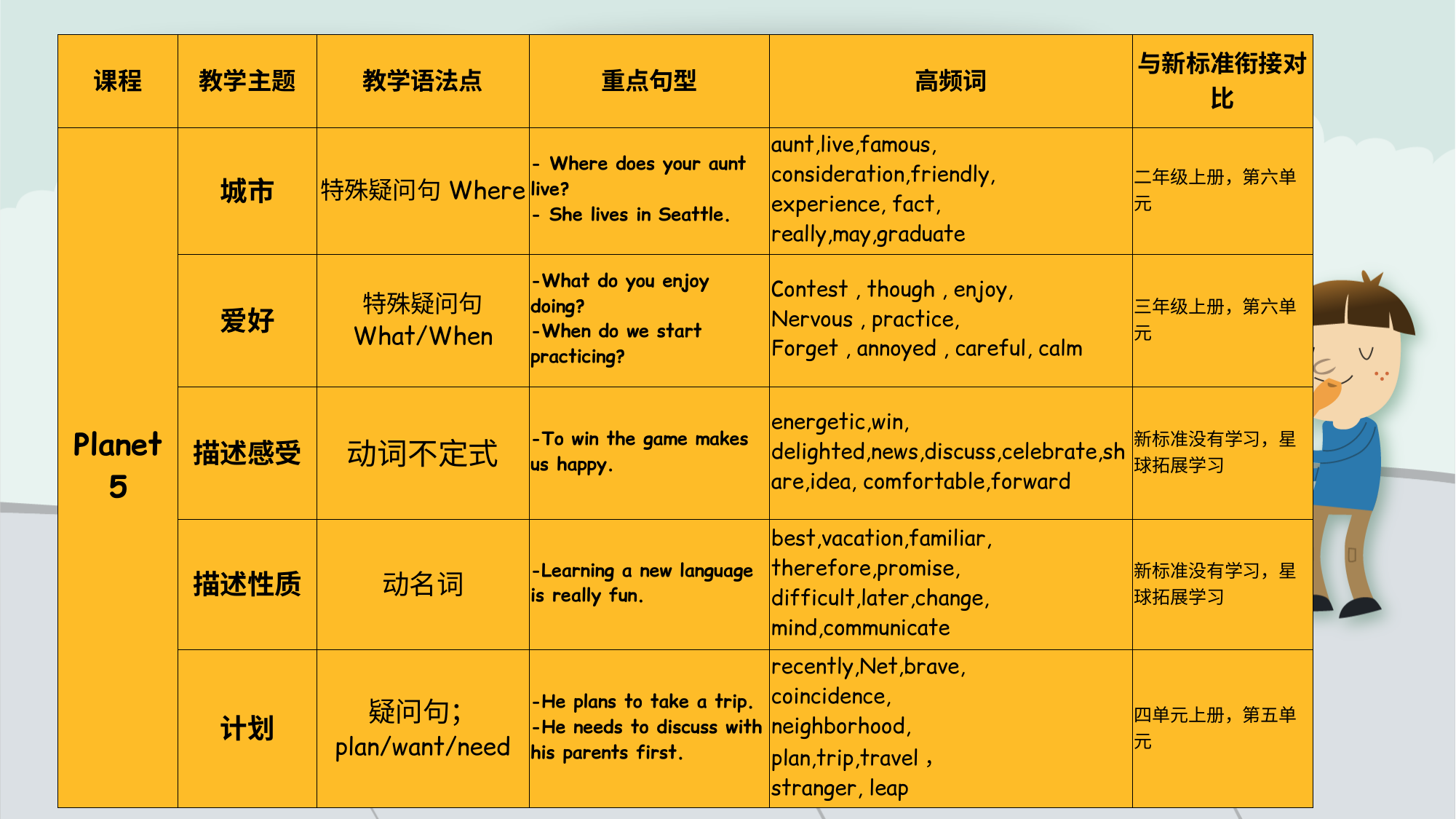

| 课程 | 教学主题 | 教学语法点 | 重点句型 | 高频词 | 与新标准衔接对比 |
| --- | --- | --- | --- | --- | --- |
| Planet 5 | 城市 | 特殊疑问句Where | - Where does your aunt live? - She lives in Seattle. | aunt,live,famous, consideration,friendly, experience, fact, really,may,graduate | 二年级上册，第六单元 |
|  | 爱好 | 特殊疑问句 What/When | -What do you enjoy doing? -When do we start practicing? | Contest , though , enjoy, Nervous , practice, Forget , annoyed , careful, calm | 三年级上册，第六单元 |
|  | 描述感受 | 动词不定式 | -To win the game makes us happy. | energetic,win, delighted,news,discuss,celebrate,share,idea, comfortable,forward | 新标准没有学习，星球拓展学习 |
|  | 描述性质 | 动名词 | -Learning a new language is really fun. | best,vacation,familiar, therefore,promise, difficult,later,change, mind,communicate | 新标准没有学习，星球拓展学习 |
|  | 计划 | 疑问句； plan/want/need | -He plans to take a trip. -He needs to discuss with his parents first. | recently,Net,brave, coincidence, neighborhood, plan,trip,travel， stranger, leap | 四单元上册，第五单元 |